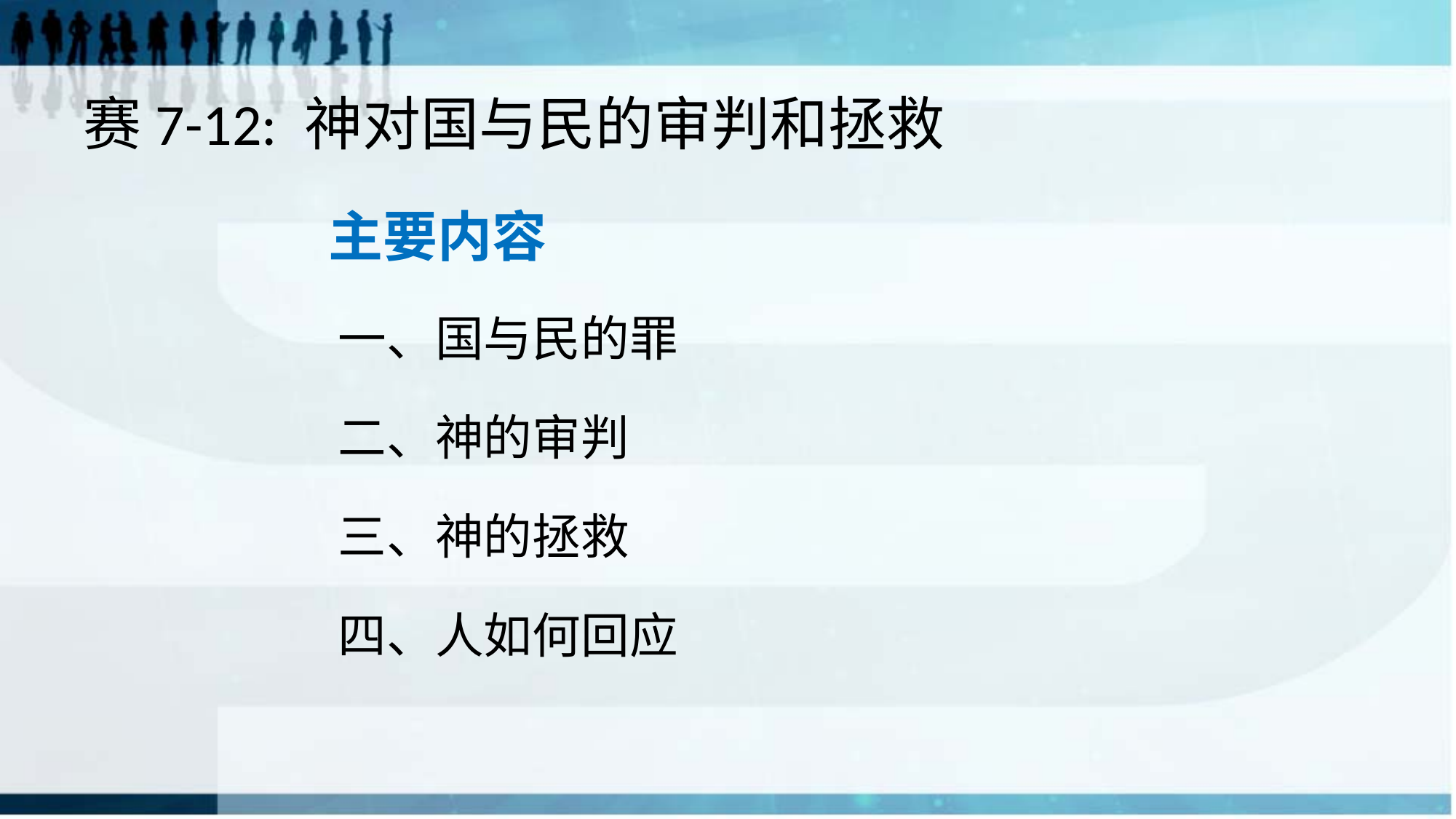

# 赛7-12: 神对国与民的审判和拯救
       主要内容
	一、国与民的罪
	二、神的审判
	三、神的拯救
	四、人如何回应